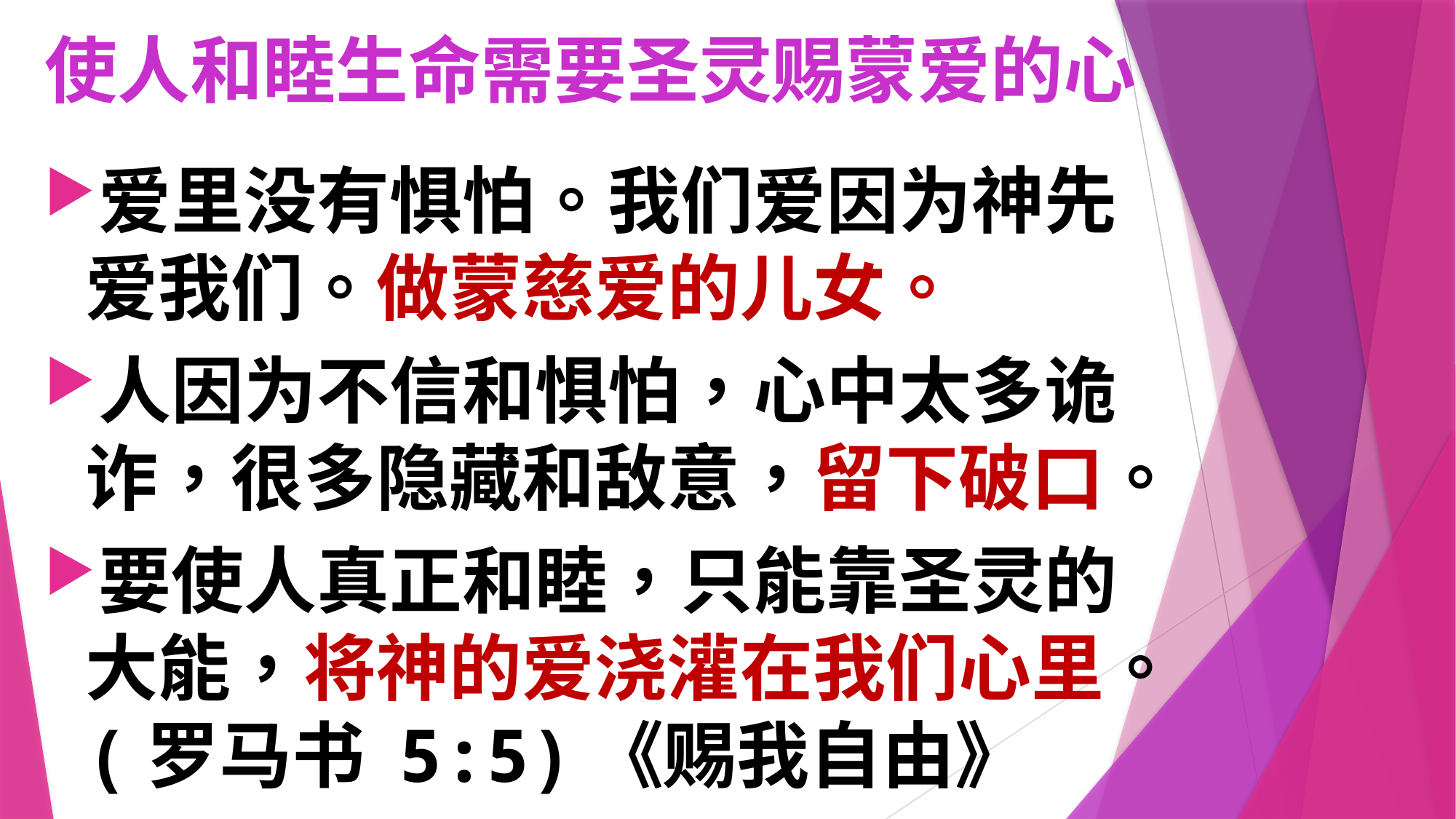

# 使人和睦生命需要圣灵赐蒙爱的心
爱里没有惧怕。我们爱因为神先爱我们。做蒙慈爱的儿女。
人因为不信和惧怕，心中太多诡诈，很多隐藏和敌意，留下破口。
要使人真正和睦，只能靠圣灵的大能，将神的爱浇灌在我们心里。(罗马书 5:5)《赐我自由》